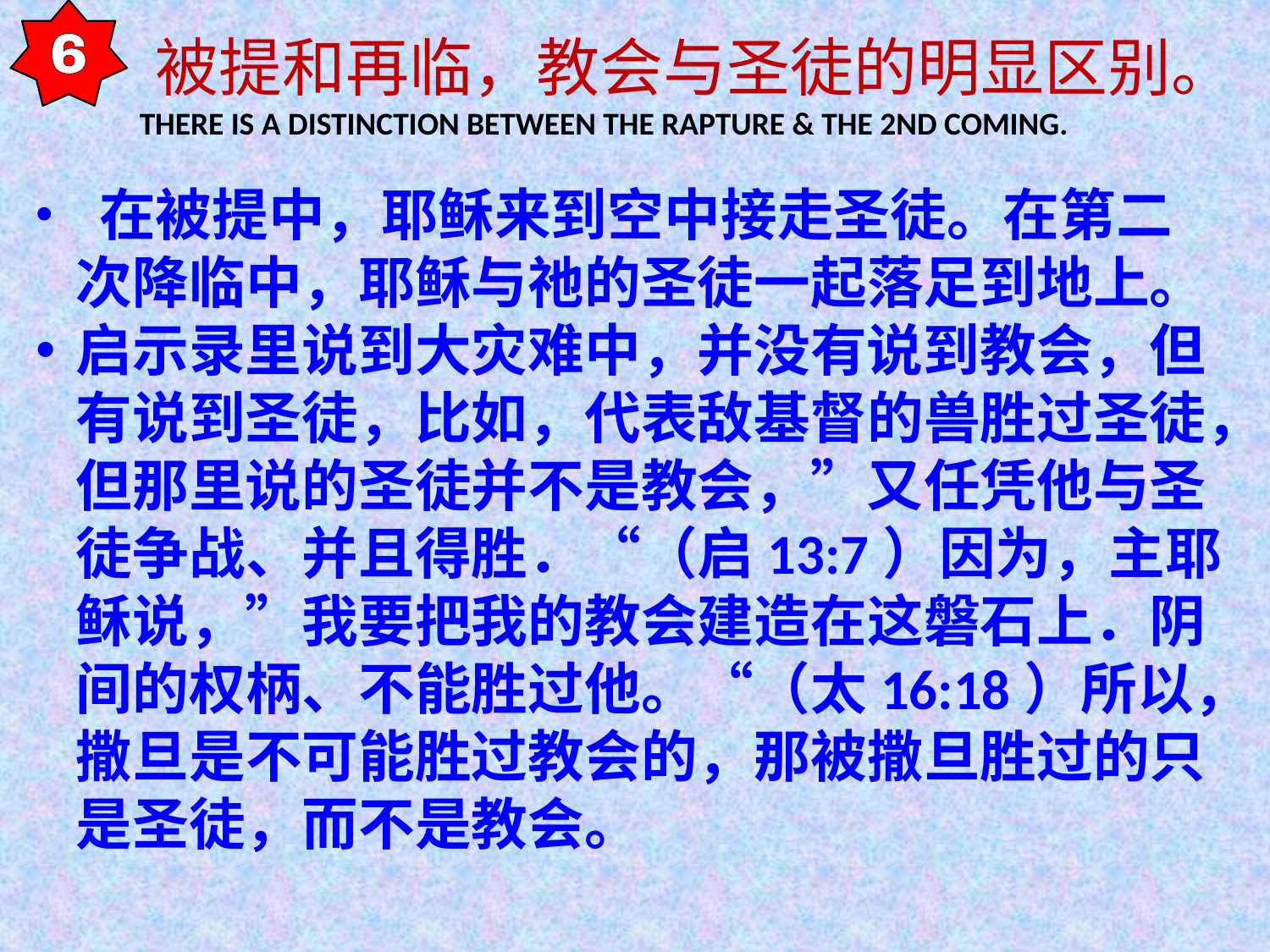

6
         被提和再临，教会与圣徒的明显区别。
	THERE IS A DISTINCTION BETWEEN THE RAPTURE & THE 2ND COMING.

 在被提中，耶稣来到空中接走圣徒。在第二次降临中，耶稣与祂的圣徒一起落足到地上。
启示录里说到大灾难中，并没有说到教会，但有说到圣徒，比如，代表敌基督的兽胜过圣徒，但那里说的圣徒并不是教会，”又任凭他与圣徒争战、并且得胜．“（启13:7）因为，主耶稣说，”我要把我的教会建造在这磐石上．阴间的权柄、不能胜过他。“（太16:18）所以，撒旦是不可能胜过教会的，那被撒旦胜过的只是圣徒，而不是教会。